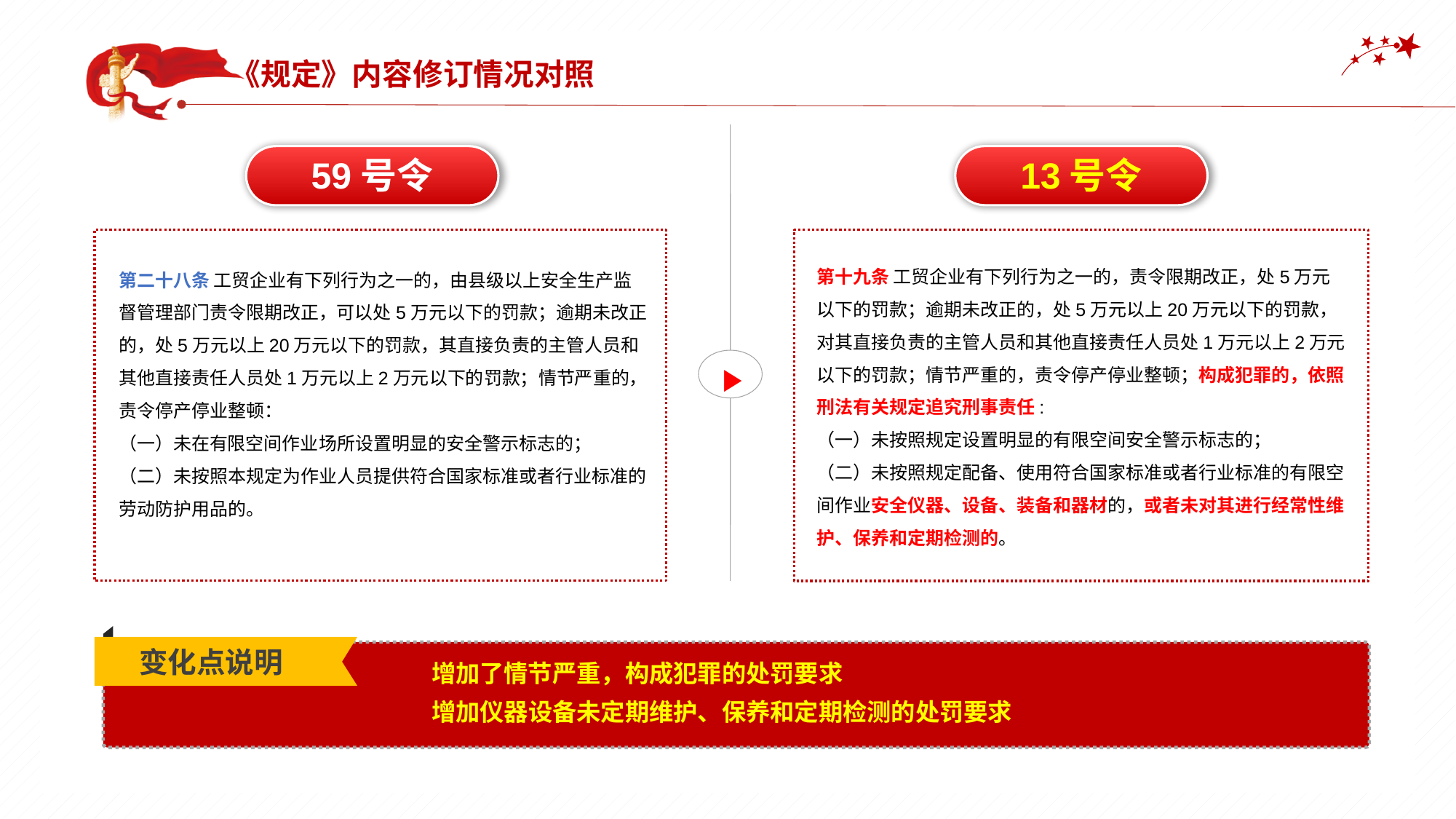

《规定》内容修订情况对照

▶

13号令

59号令

第十九条 工贸企业有下列行为之一的，责令限期改正，处5万元以下的罚款；逾期未改正的，处5万元以上20万元以下的罚款，对其直接负责的主管人员和其他直接责任人员处1万元以上2万元以下的罚款；情节严重的，责令停产停业整顿；构成犯罪的，依照刑法有关规定追究刑事责任:
（一）未按照规定设置明显的有限空间安全警示标志的；
（二）未按照规定配备、使用符合国家标准或者行业标准的有限空间作业安全仪器、设备、装备和器材的，或者未对其进行经常性维护、保养和定期检测的。
第二十八条 工贸企业有下列行为之一的，由县级以上安全生产监督管理部门责令限期改正，可以处5万元以下的罚款；逾期未改正的，处5万元以上20万元以下的罚款，其直接负责的主管人员和其他直接责任人员处1万元以上2万元以下的罚款；情节严重的，责令停产停业整顿：
（一）未在有限空间作业场所设置明显的安全警示标志的；
（二）未按照本规定为作业人员提供符合国家标准或者行业标准的劳动防护用品的。

变化点说明

增加了情节严重，构成犯罪的处罚要求
增加仪器设备未定期维护、保养和定期检测的处罚要求